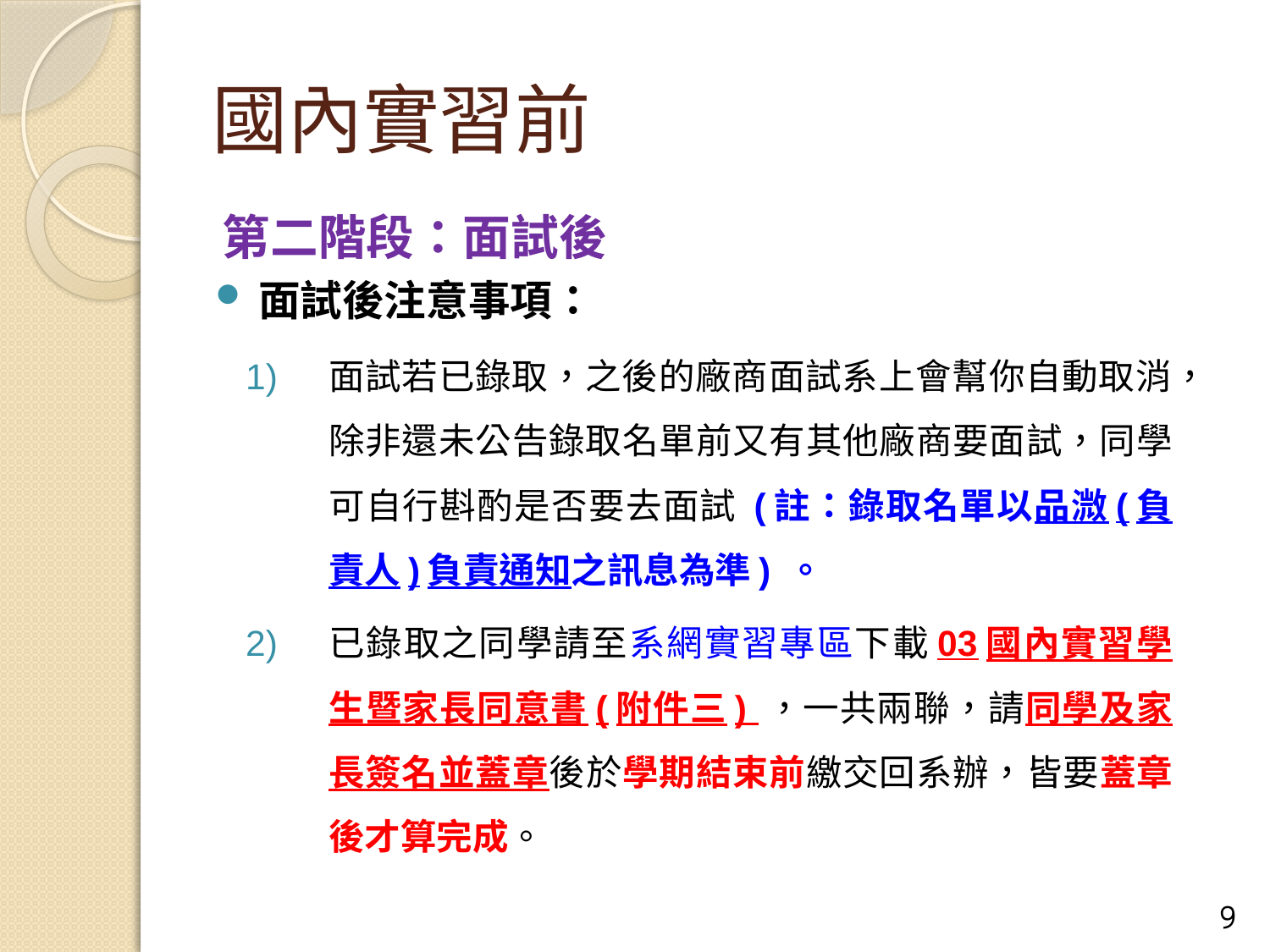

# 國內實習前
第二階段：面試後
面試後注意事項：
面試若已錄取，之後的廠商面試系上會幫你自動取消，除非還未公告錄取名單前又有其他廠商要面試，同學可自行斟酌是否要去面試 (註：錄取名單以品溦(負責人)負責通知之訊息為準) 。
已錄取之同學請至系網實習專區下載03國內實習學生暨家長同意書(附件三) ，一共兩聯，請同學及家長簽名並蓋章後於學期結束前繳交回系辦，皆要蓋章後才算完成。

9